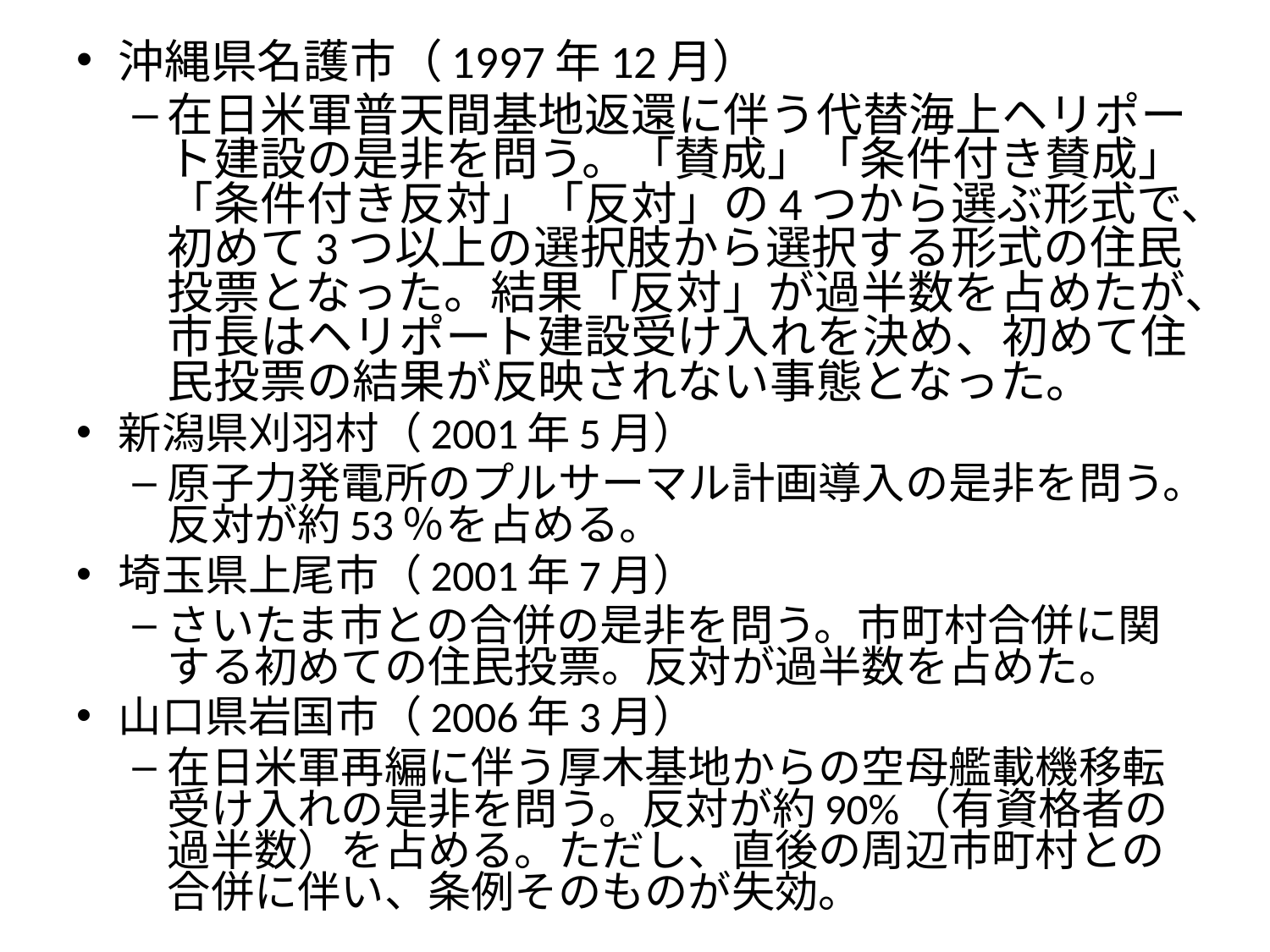

沖縄県名護市（1997年12月）
在日米軍普天間基地返還に伴う代替海上ヘリポート建設の是非を問う。「賛成」「条件付き賛成」「条件付き反対」「反対」の4つから選ぶ形式で、初めて3つ以上の選択肢から選択する形式の住民投票となった。結果「反対」が過半数を占めたが、市長はヘリポート建設受け入れを決め、初めて住民投票の結果が反映されない事態となった。
新潟県刈羽村（2001年5月）
原子力発電所のプルサーマル計画導入の是非を問う。反対が約53％を占める。
埼玉県上尾市（2001年7月）
さいたま市との合併の是非を問う。市町村合併に関する初めての住民投票。反対が過半数を占めた。
山口県岩国市（2006年3月）
在日米軍再編に伴う厚木基地からの空母艦載機移転受け入れの是非を問う。反対が約90%（有資格者の過半数）を占める。ただし、直後の周辺市町村との合併に伴い、条例そのものが失効。